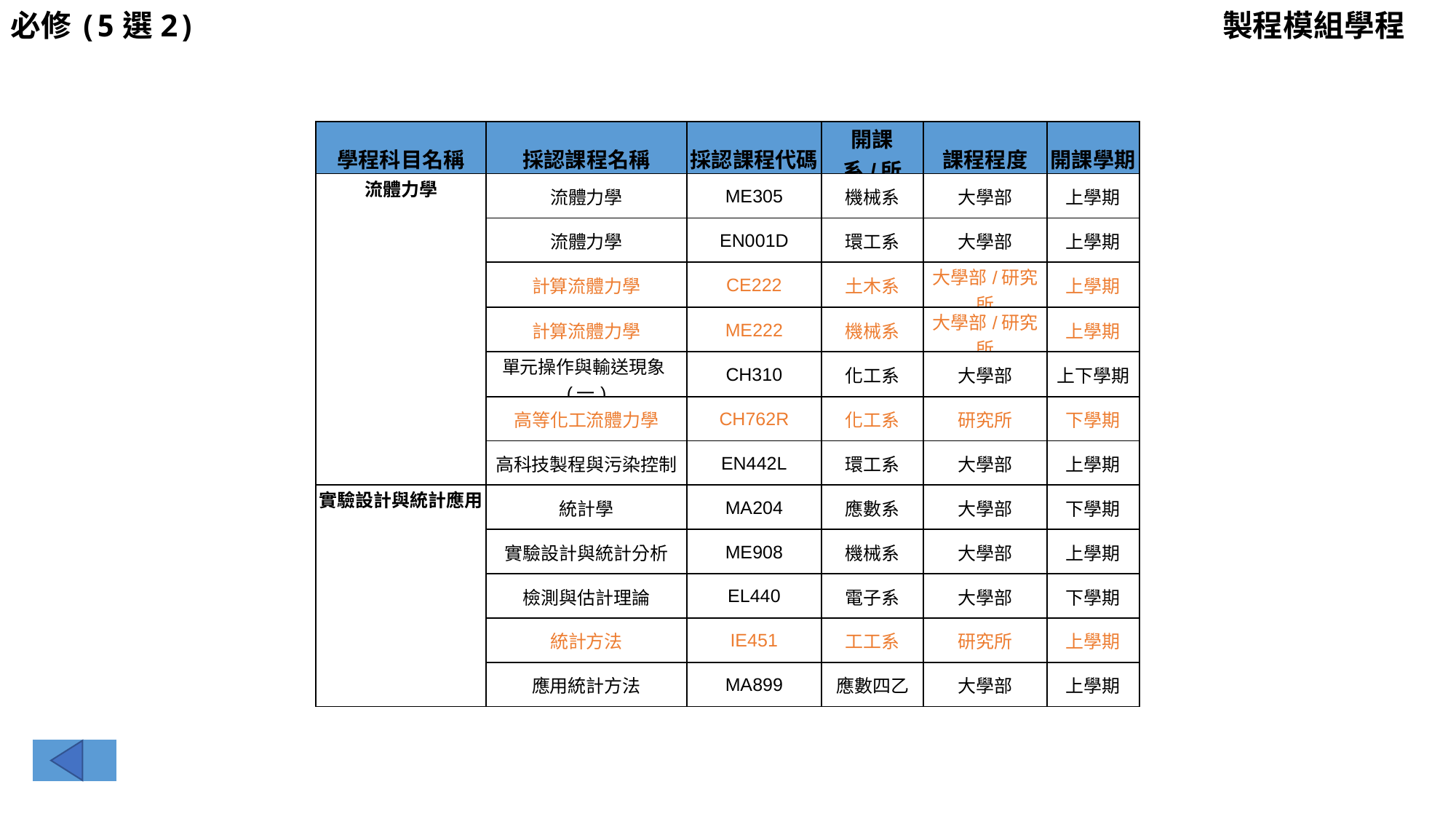

製程模組學程
必修(5選2)
| 學程科目名稱 | 採認課程名稱 | 採認課程代碼 | 開課系/所 | 課程程度 | 開課學期 |
| --- | --- | --- | --- | --- | --- |
| 流體力學 | 流體力學 | ME305 | 機械系 | 大學部 | 上學期 |
|  | 流體力學 | EN001D | 環工系 | 大學部 | 上學期 |
|  | 計算流體力學 | CE222 | 土木系 | 大學部/研究所 | 上學期 |
|  | 計算流體力學 | ME222 | 機械系 | 大學部/研究所 | 上學期 |
|  | 單元操作與輸送現象(一) | CH310 | 化工系 | 大學部 | 上下學期 |
|  | 高等化工流體力學 | CH762R | 化工系 | 研究所 | 下學期 |
|  | 高科技製程與污染控制 | EN442L | 環工系 | 大學部 | 上學期 |
| 實驗設計與統計應用 | 統計學 | MA204 | 應數系 | 大學部 | 下學期 |
|  | 實驗設計與統計分析 | ME908 | 機械系 | 大學部 | 上學期 |
|  | 檢測與估計理論 | EL440 | 電子系 | 大學部 | 下學期 |
|  | 統計方法 | IE451 | 工工系 | 研究所 | 上學期 |
|  | 應用統計方法 | MA899 | 應數四乙 | 大學部 | 上學期 |